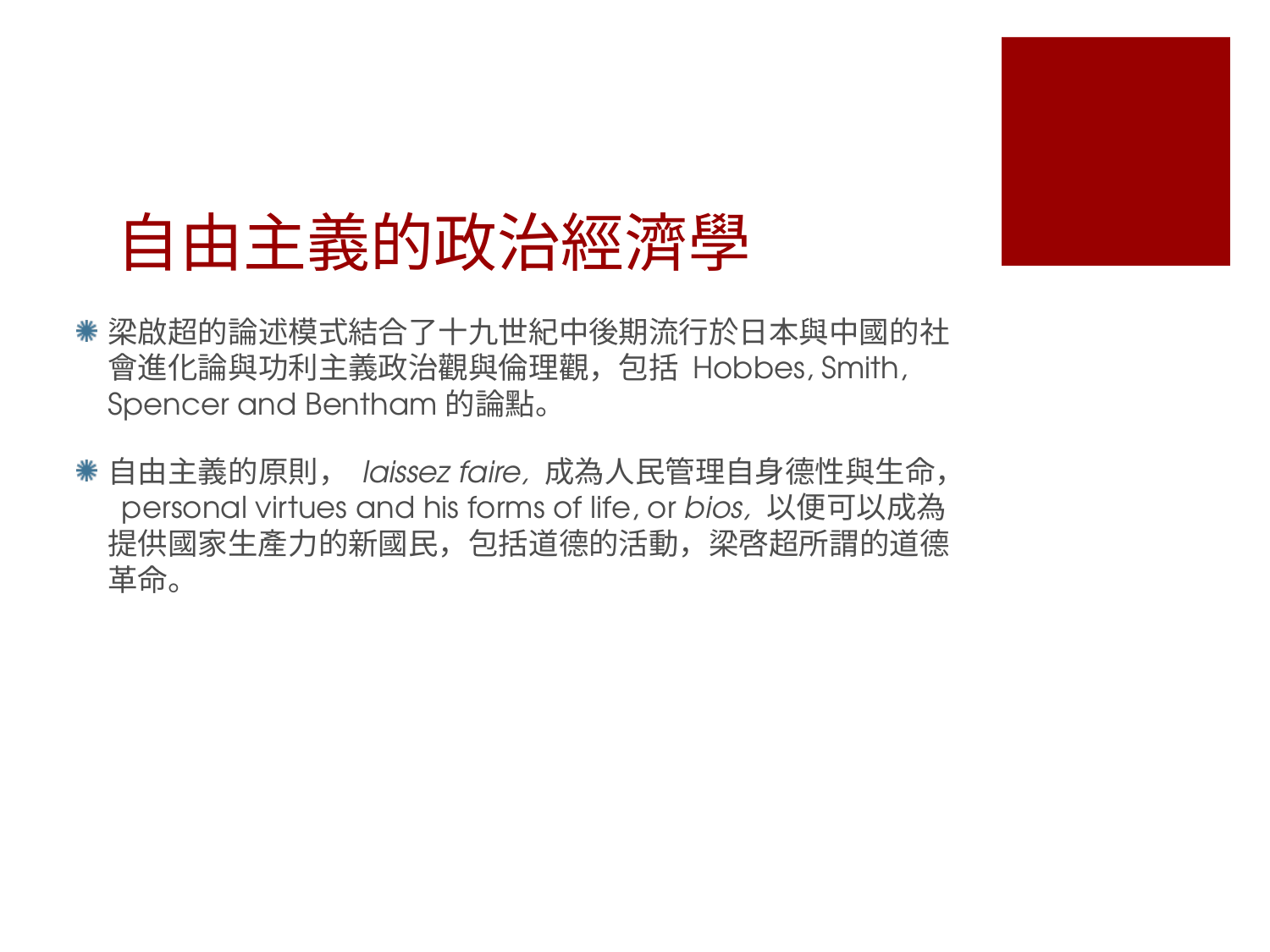

# 自由主義的政治經濟學
梁啟超的論述模式結合了十九世紀中後期流行於日本與中國的社會進化論與功利主義政治觀與倫理觀，包括 Hobbes, Smith, Spencer and Bentham的論點。
自由主義的原則， laissez faire, 成為人民管理自身德性與生命， personal virtues and his forms of life, or bios, 以便可以成為提供國家生產力的新國民，包括道德的活動，梁啓超所謂的道德革命。